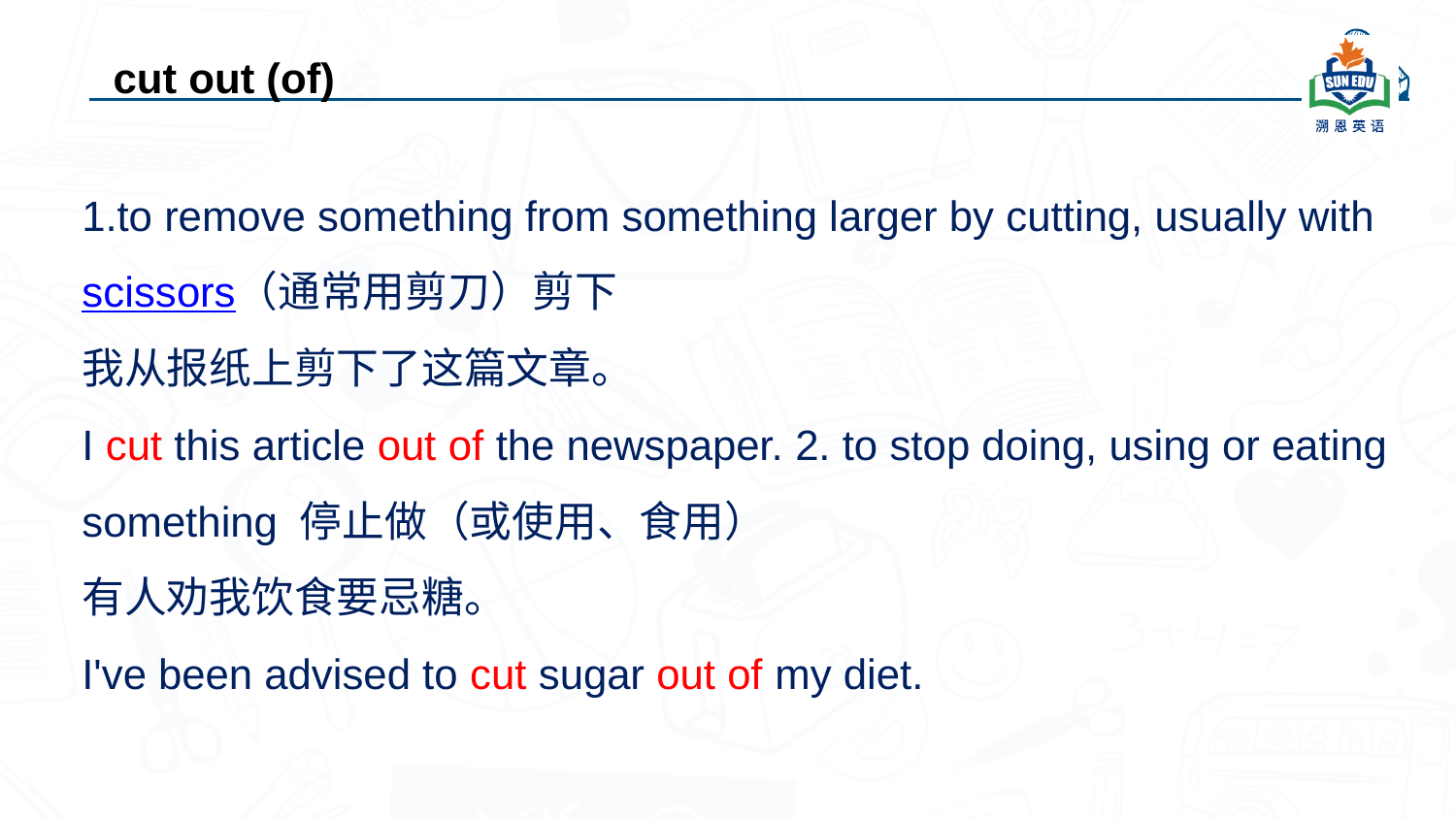

cut out (of)
to remove something from something larger by cutting, usually with scissors（通常用剪刀）剪下
我从报纸上剪下了这篇文章。
I cut this article out of the newspaper. 2. to stop doing, using or eating something 停止做（或使用、食用）
有人劝我饮食要忌糖。
I've been advised to cut sugar out of my diet.